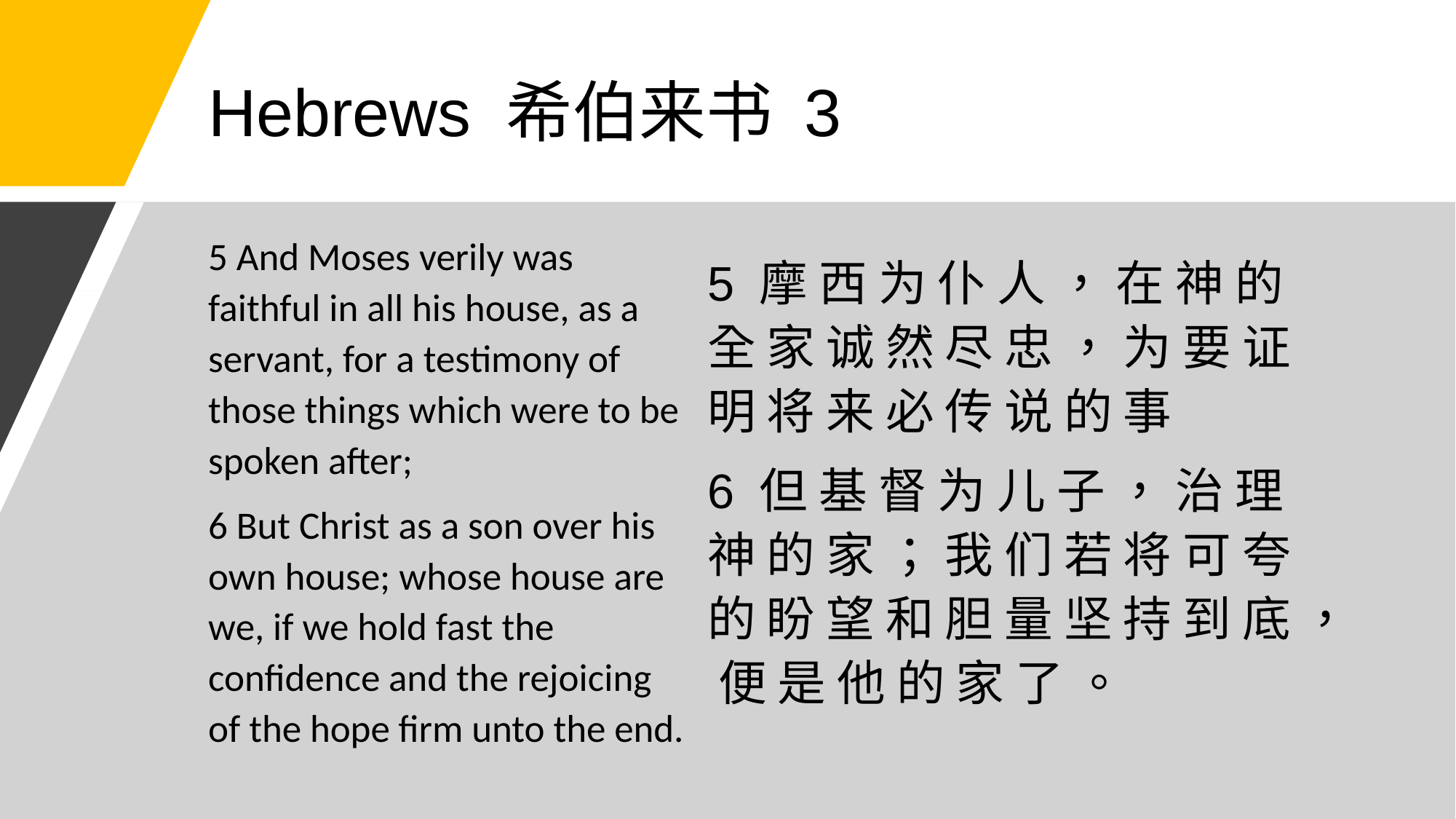

# Hebrews 希伯来书 3

5 And Moses verily was faithful in all his house, as a servant, for a testimony of those things which were to be spoken after;
6 But Christ as a son over his own house; whose house are we, if we hold fast the confidence and the rejoicing of the hope firm unto the end.
5 摩 西 为 仆 人 ， 在 神 的 全 家 诚 然 尽 忠 ， 为 要 证 明 将 来 必 传 说 的 事
6 但 基 督 为 儿 子 ， 治 理 神 的 家 ； 我 们 若 将 可 夸 的 盼 望 和 胆 量 坚 持 到 底 ， 便 是 他 的 家 了 。